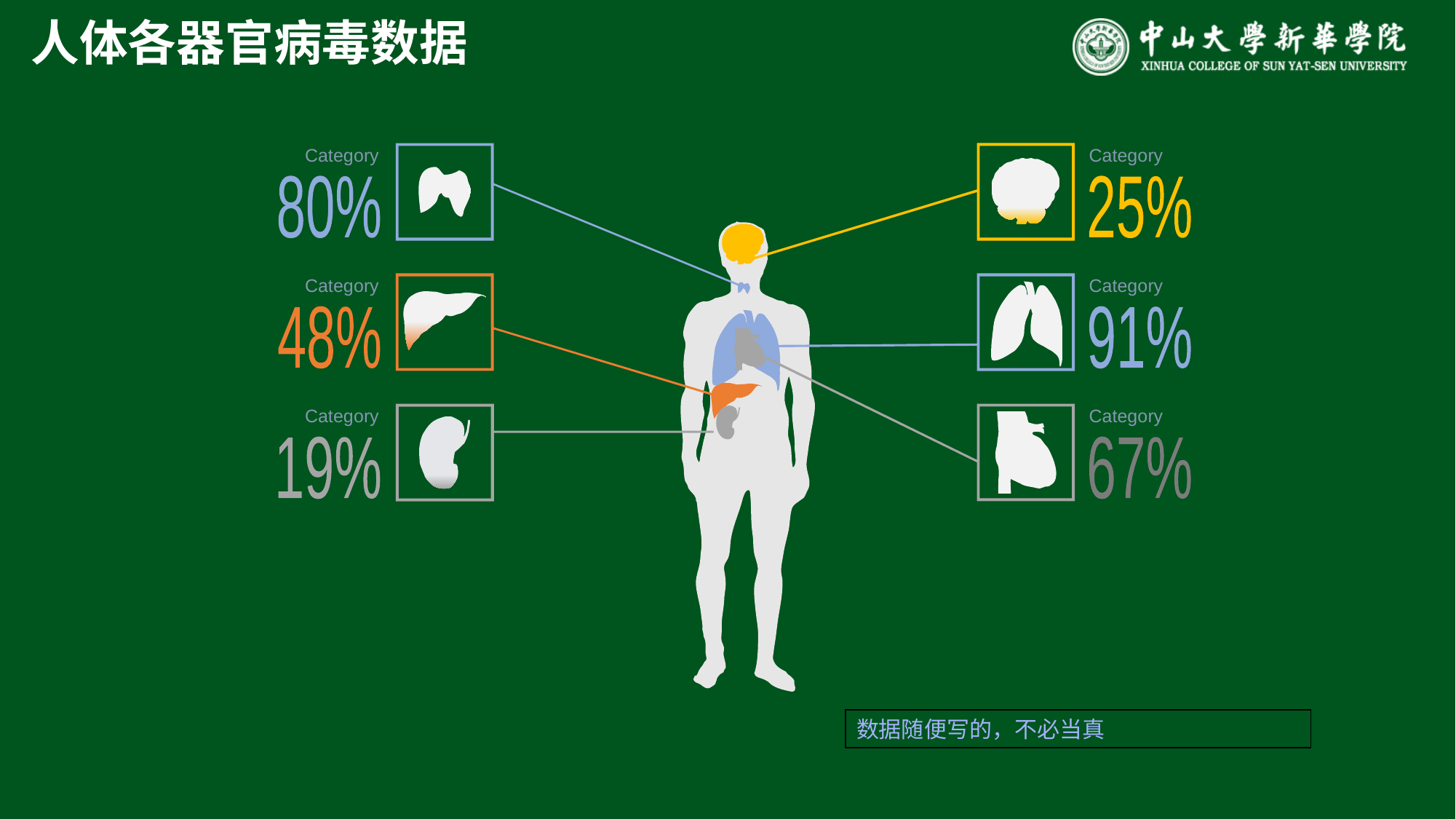

人体各器官病毒数据

Category
Category

80%
25%

Category
Category

48%
91%

Category
Category

19%
67%
数据随便写的，不必当真